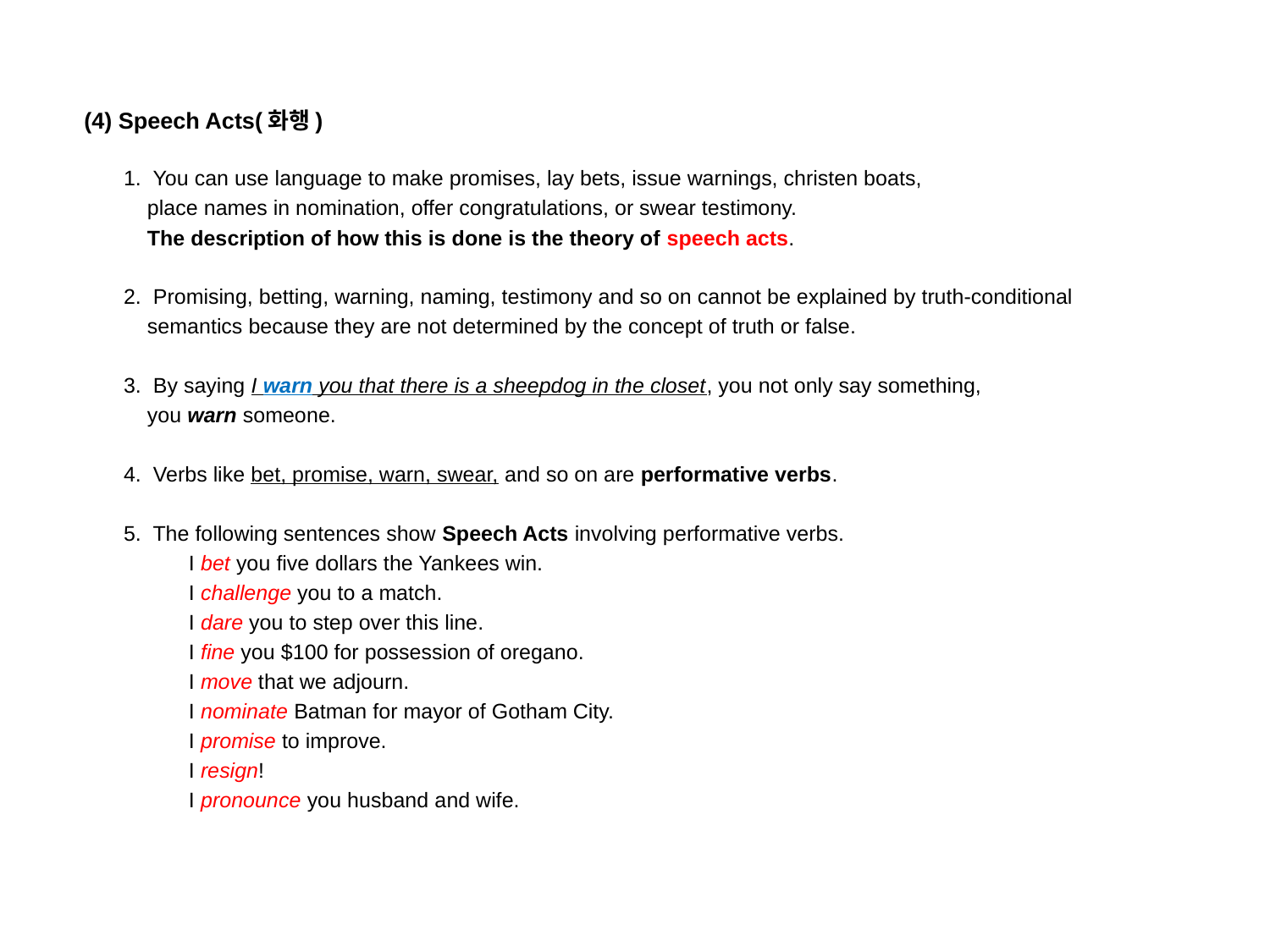

# (4) Speech Acts(화행)
        1.  You can use language to make promises, lay bets, issue warnings, christen boats,
            place names in nomination, offer congratulations, or swear testimony.
            The description of how this is done is the theory of speech acts.

        2.  Promising, betting, warning, naming, testimony and so on cannot be explained by truth-conditional
            semantics because they are not determined by the concept of truth or false.

        3.  By saying I warn you that there is a sheepdog in the closet, you not only say something,
            you warn someone.

        4.  Verbs like bet, promise, warn, swear, and so on are performative verbs.

        5.  The following sentences show Speech Acts involving performative verbs.
                   I bet you five dollars the Yankees win.
                   I challenge you to a match.
                   I dare you to step over this line.
                   I fine you $100 for possession of oregano.
                   I move that we adjourn.
                   I nominate Batman for mayor of Gotham City.
                   I promise to improve.
                   I resign!
                   I pronounce you husband and wife.